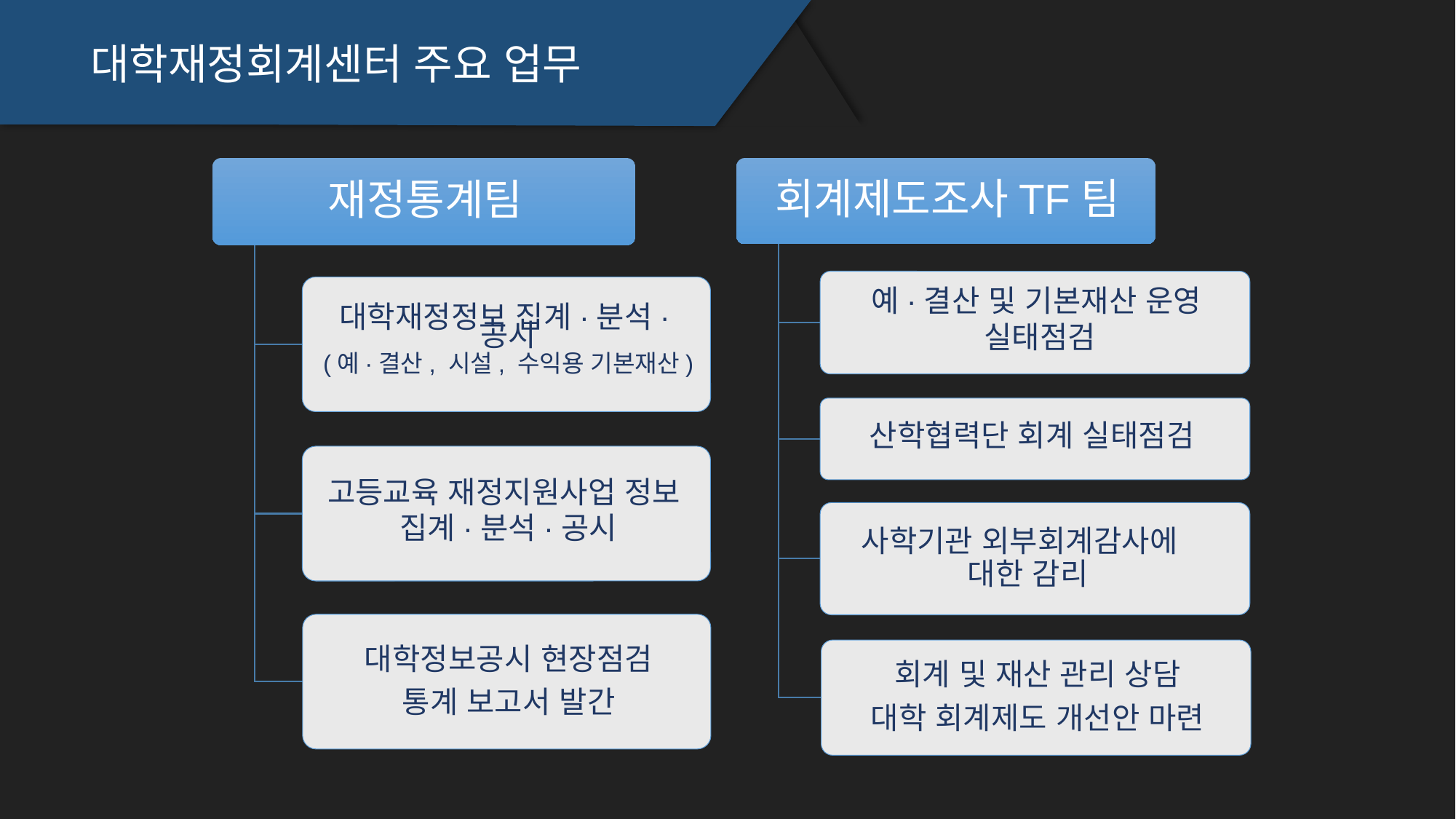

대학재정회계센터 주요 업무
재정통계팀
대학재정정보 집계·분석·공시
(예·결산, 시설, 수익용 기본재산)
고등교육 재정지원사업 정보
집계·분석·공시
대학정보공시 현장점검
통계 보고서 발간
회계제도조사TF팀
예·결산 및 기본재산 운영
 실태점검
산학협력단 회계 실태점검
사학기관 외부회계감사에     대한 감리
회계 및 재산 관리 상담
대학 회계제도 개선안 마련